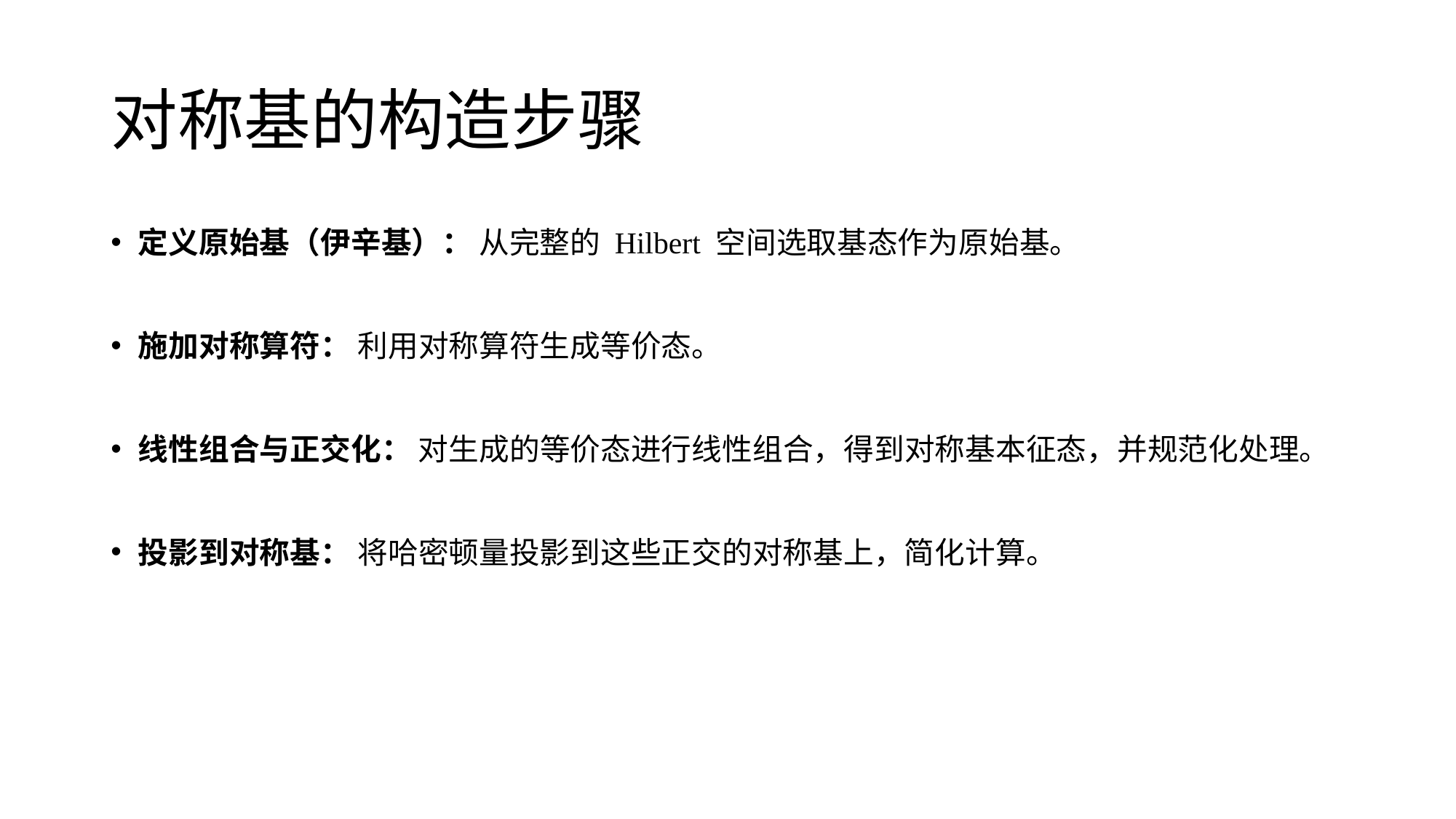

# 对称基的构造步骤
定义原始基（伊辛基）： 从完整的 Hilbert 空间选取基态作为原始基。

施加对称算符： 利用对称算符生成等价态。

线性组合与正交化： 对生成的等价态进行线性组合，得到对称基本征态，并规范化处理。

投影到对称基： 将哈密顿量投影到这些正交的对称基上，简化计算。